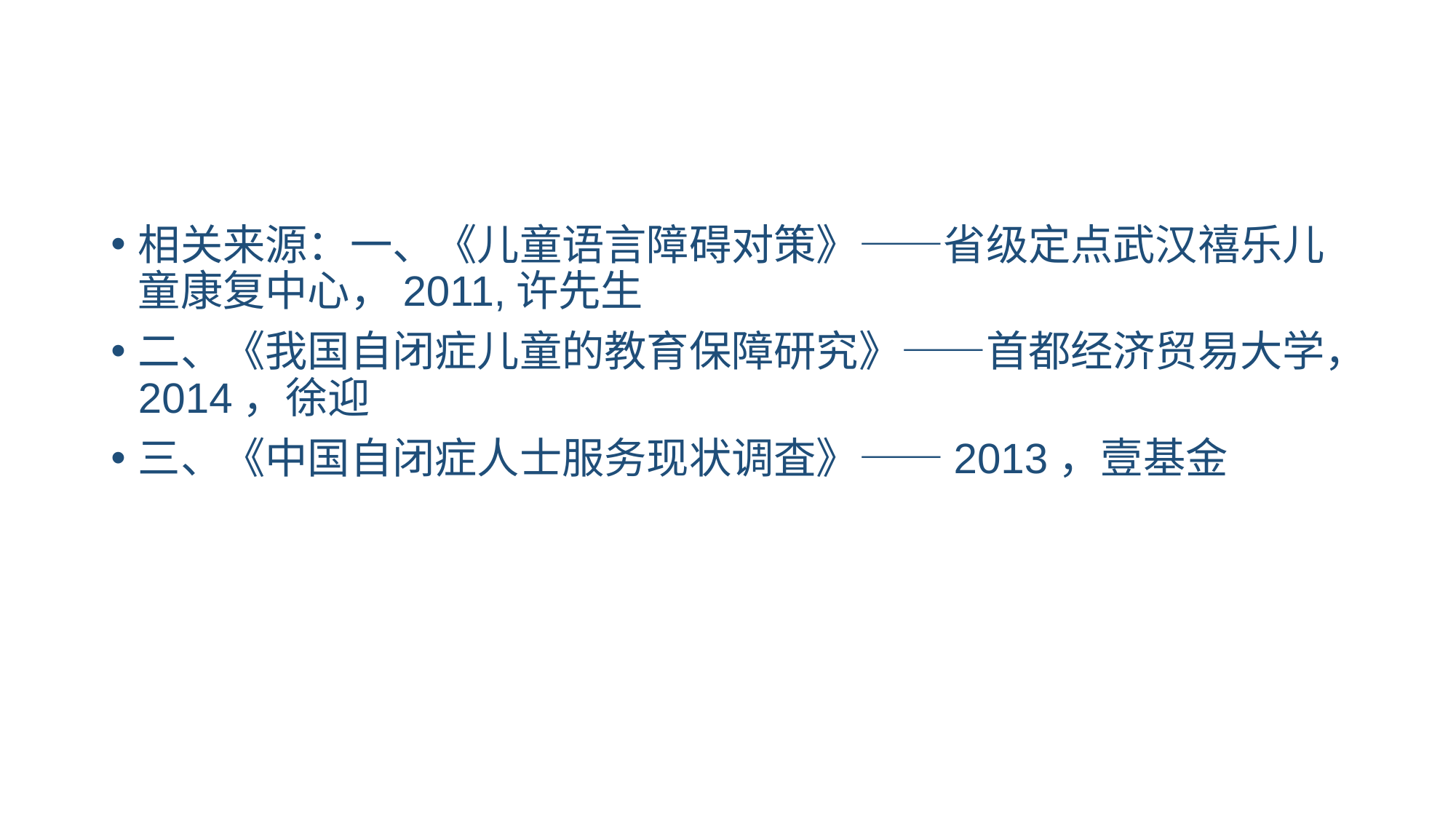

相关来源：一、《儿童语言障碍对策》——省级定点武汉禧乐儿童康复中心，2011,许先生
二、《我国自闭症儿童的教育保障研究》——首都经济贸易大学，2014，徐迎
三、《中国自闭症人士服务现状调査》——2013，壹基金